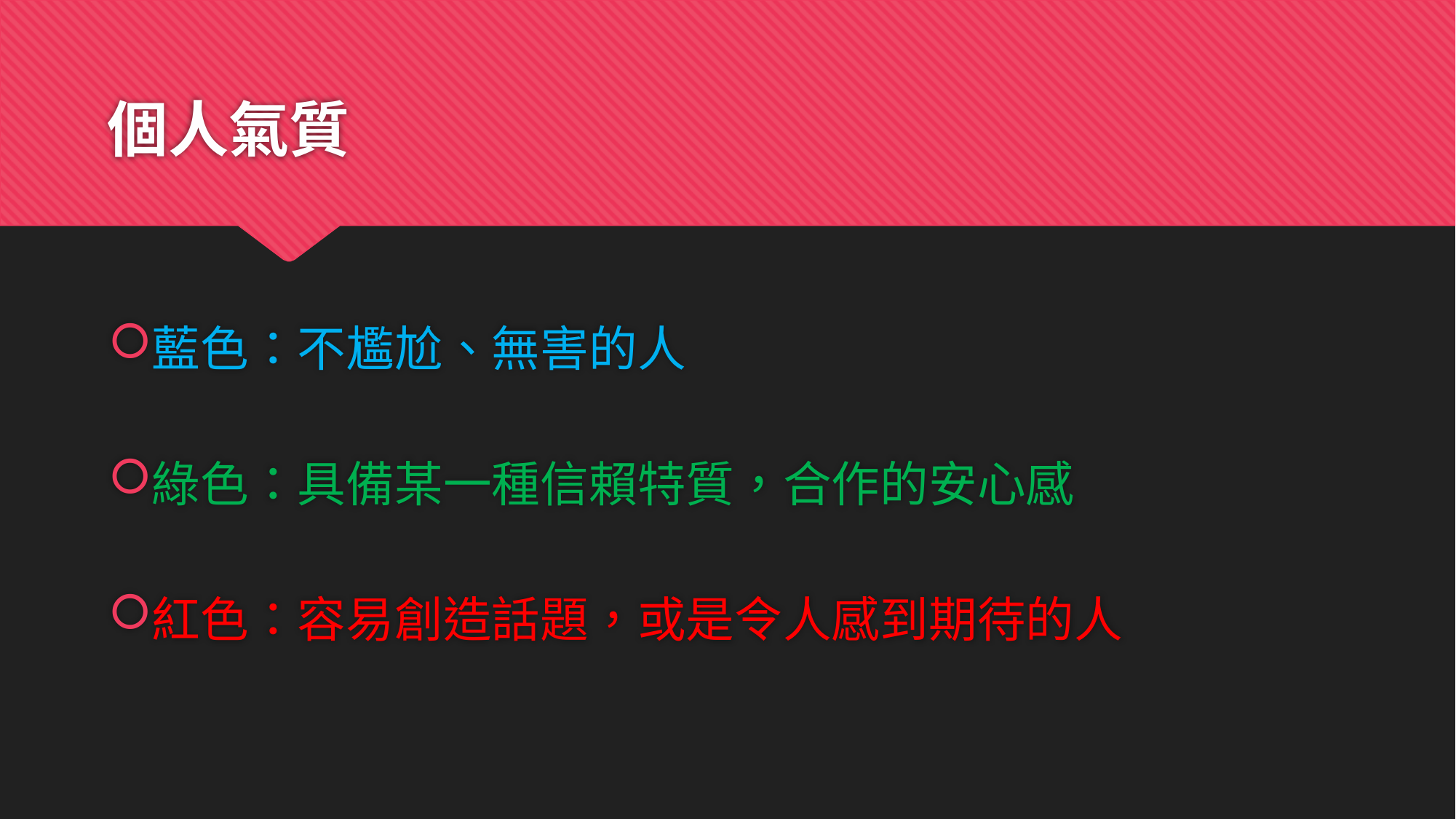

# 個人氣質
藍色：不尷尬、無害的人
綠色：具備某一種信賴特質，合作的安心感
紅色：容易創造話題，或是令人感到期待的人